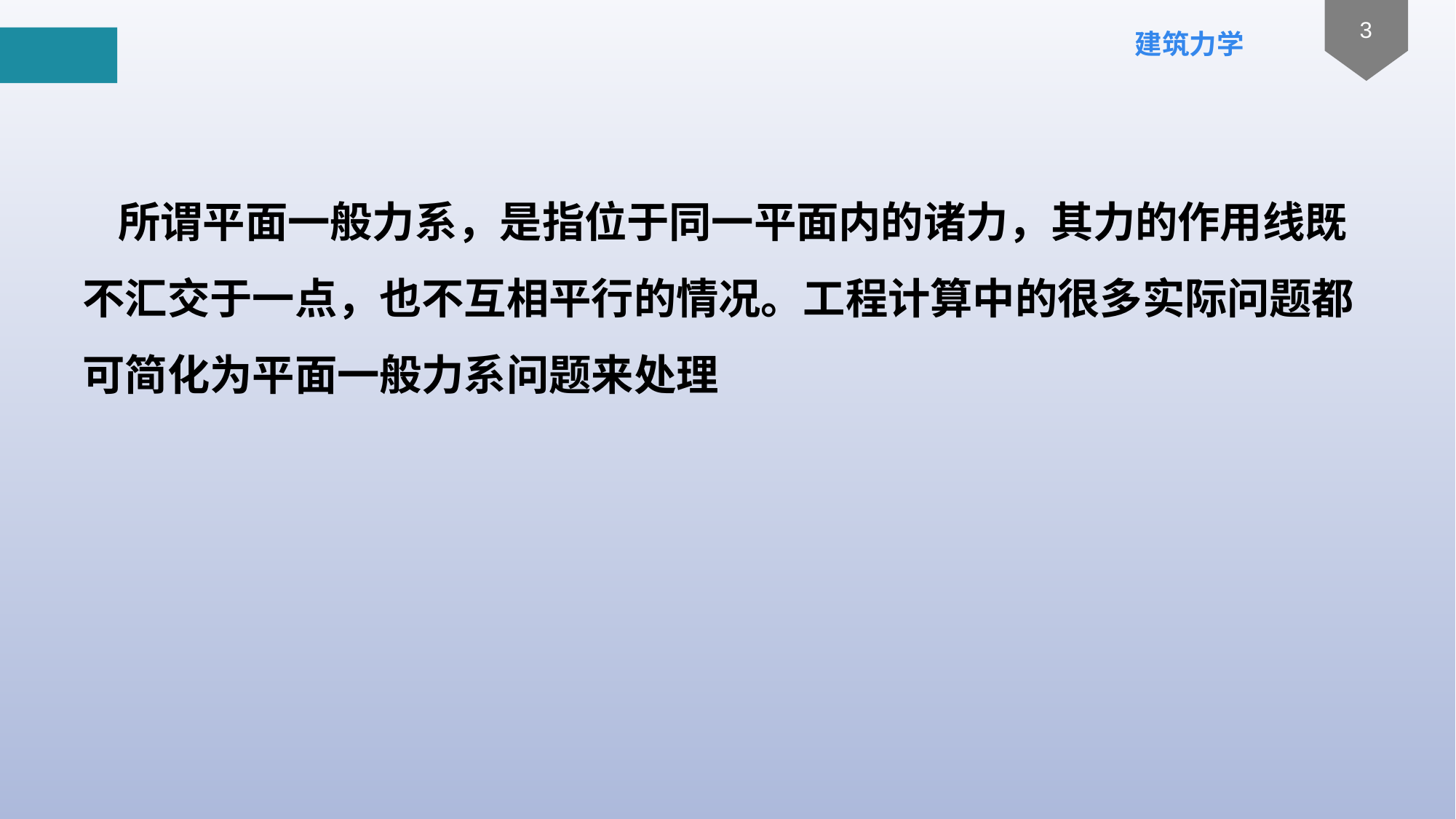

所谓平面一般力系，是指位于同一平面内的诸力，其力的作用线既不汇交于一点，也不互相平行的情况。工程计算中的很多实际问题都可简化为平面一般力系问题来处理